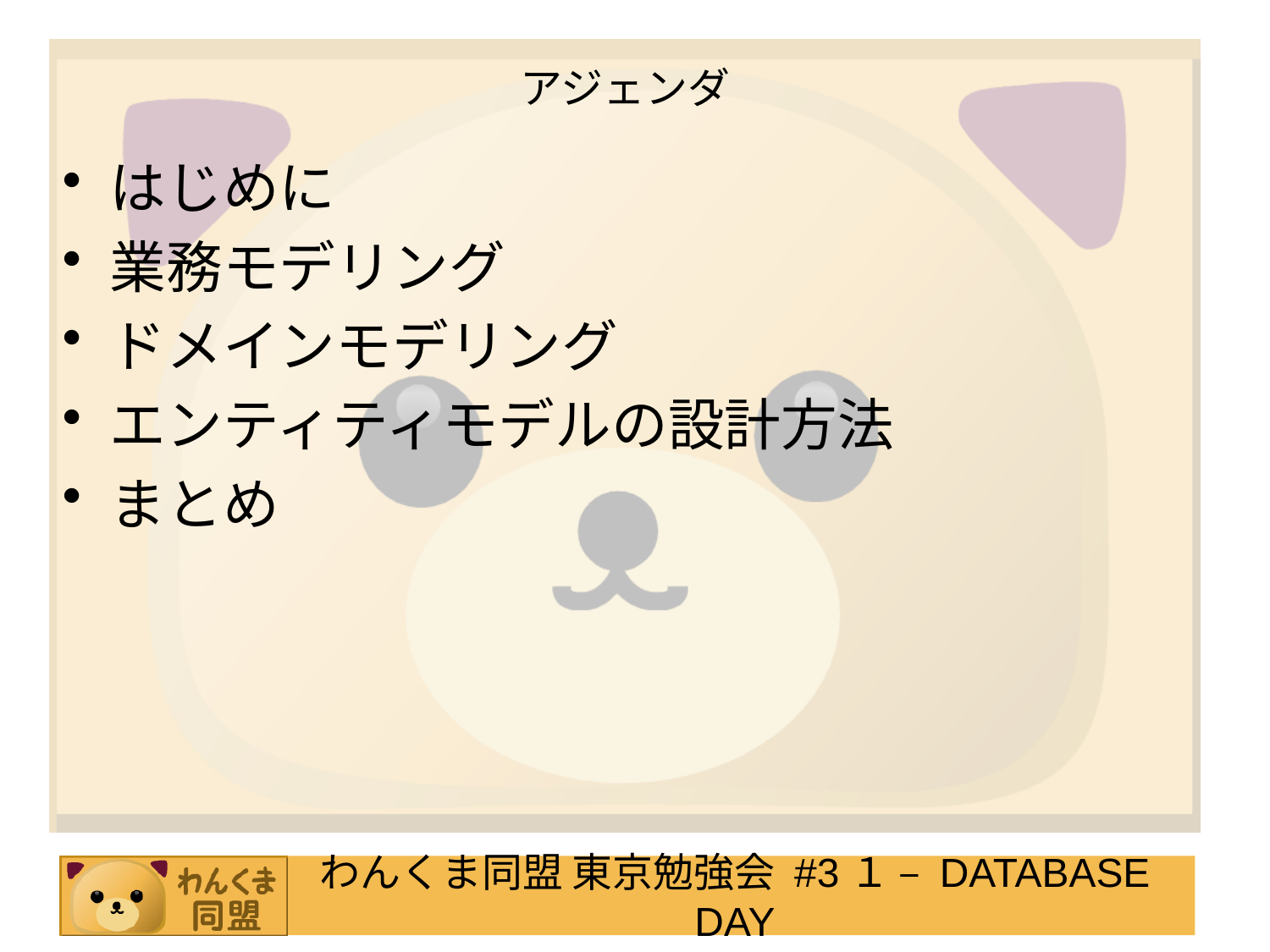

# アジェンダ
はじめに
業務モデリング
ドメインモデリング
エンティティモデルの設計方法
まとめ